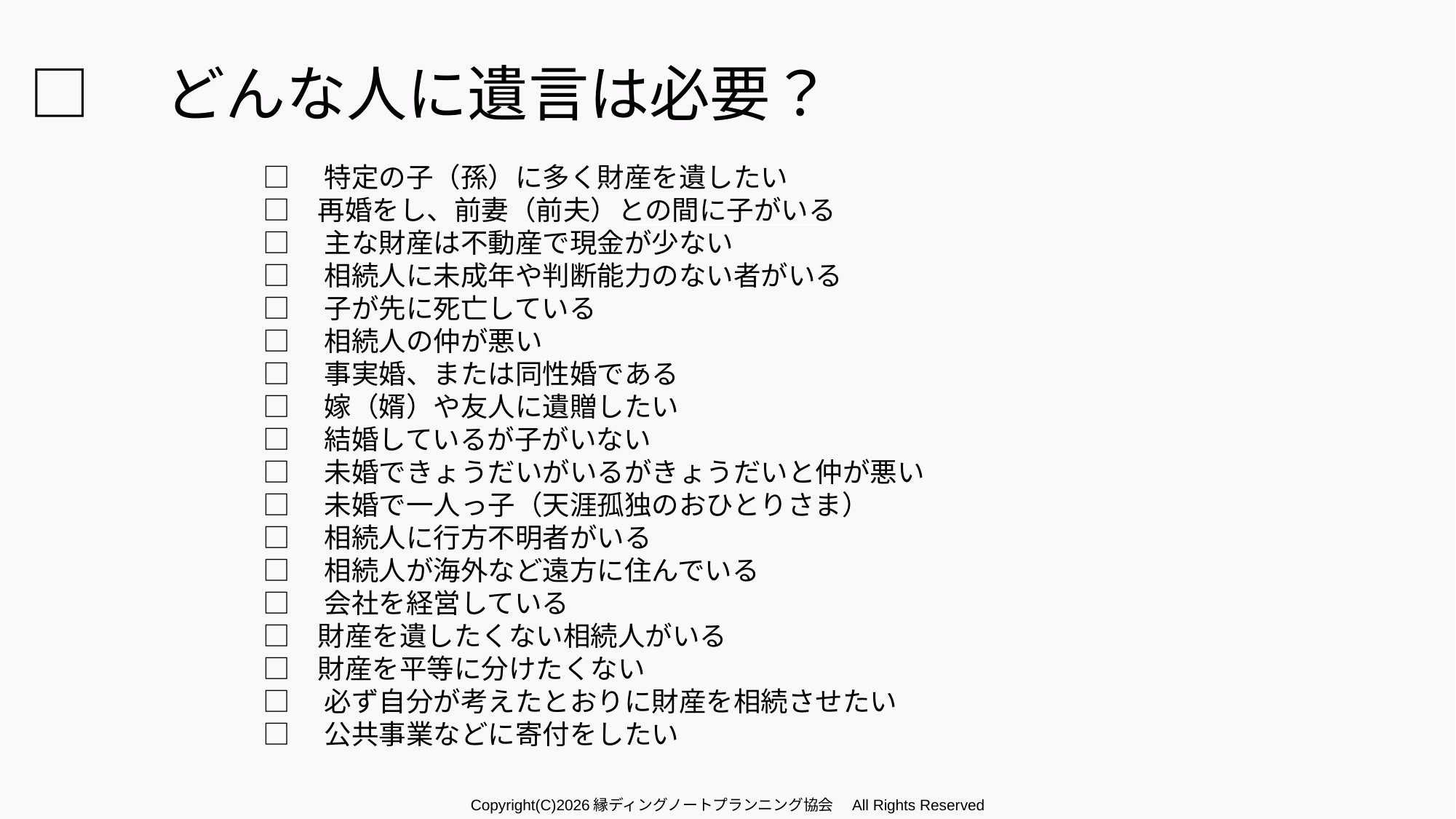

□　どんな人に遺言は必要？
□　特定の子（孫）に多く財産を遺したい
□　再婚をし、前妻（前夫）との間に子がいる
□　主な財産は不動産で現金が少ない
□　相続人に未成年や判断能力のない者がいる
□　子が先に死亡している
□　相続人の仲が悪い
□　事実婚、または同性婚である
□　嫁（婿）や友人に遺贈したい
□　結婚しているが子がいない
□　未婚できょうだいがいるがきょうだいと仲が悪い
□　未婚で一人っ子（天涯孤独のおひとりさま）
□　相続人に行方不明者がいる
□　相続人が海外など遠方に住んでいる
□　会社を経営している
□　財産を遺したくない相続人がいる
□　財産を平等に分けたくない
□　必ず自分が考えたとおりに財産を相続させたい
□　公共事業などに寄付をしたい
Copyright(C)2026縁ディングノートプランニング協会　All Rights Reserved